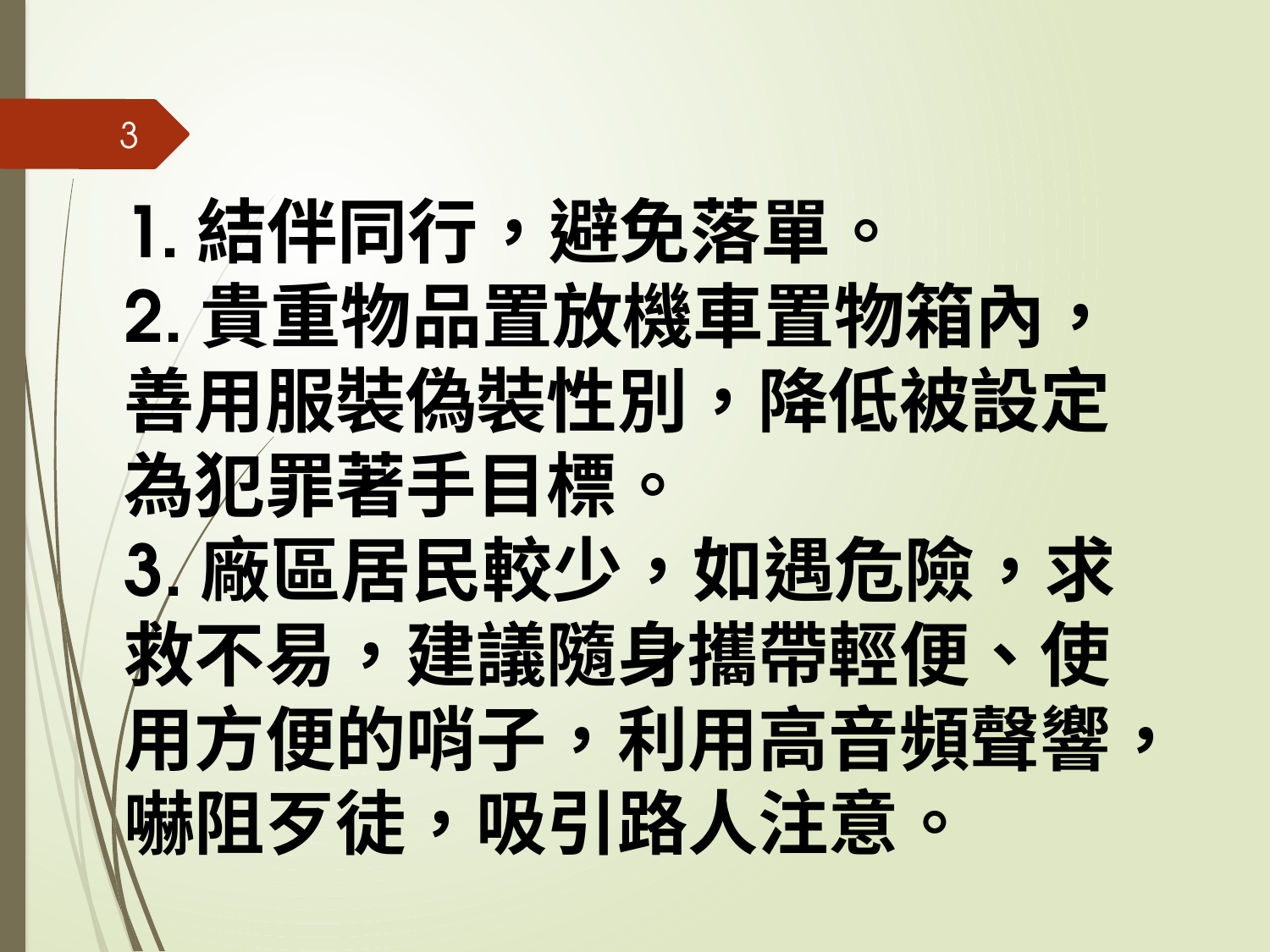

3
1.結伴同行，避免落單。
2.貴重物品置放機車置物箱內，善用服裝偽裝性別，降低被設定為犯罪著手目標。
3.廠區居民較少，如遇危險，求救不易，建議隨身攜帶輕便、使用方便的哨子，利用高音頻聲響，嚇阻歹徒，吸引路人注意。